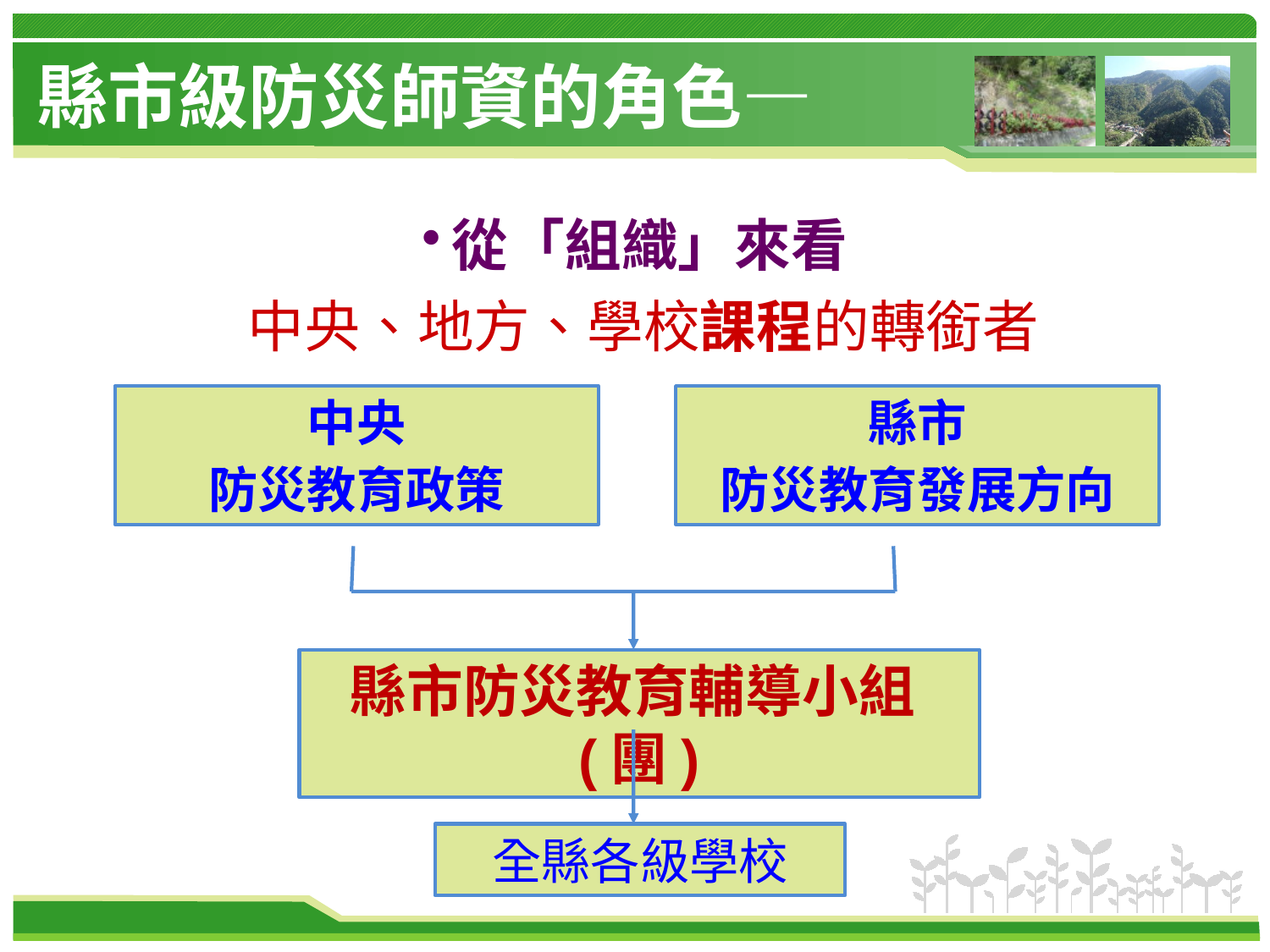

縣市級防災師資的角色—
從「組織」來看
中央、地方、學校課程的轉銜者
中央
防災教育政策
縣市
防災教育發展方向

縣市防災教育輔導小組(團)

全縣各級學校